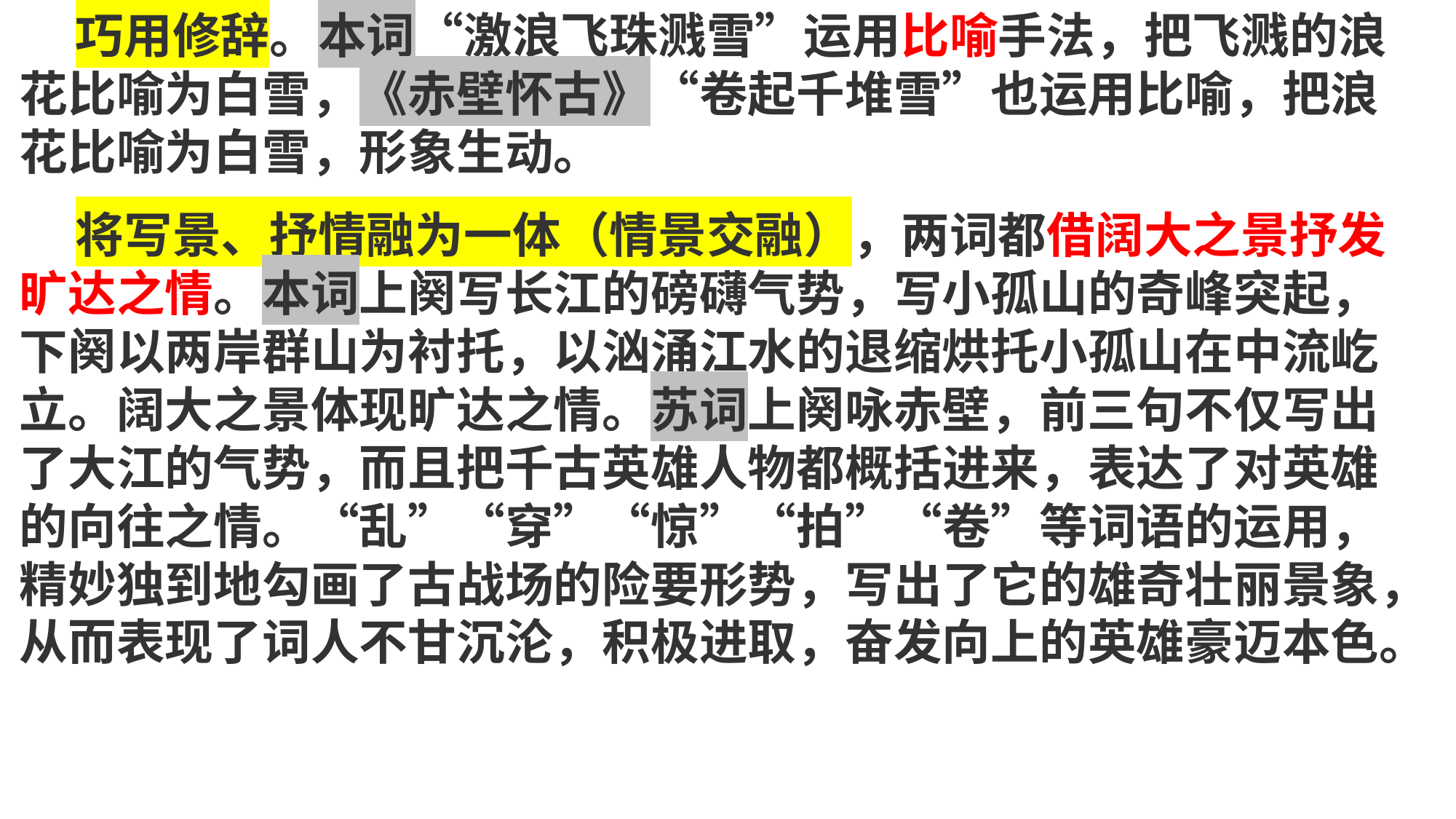

巧用修辞。本词“激浪飞珠溅雪”运用比喻手法，把飞溅的浪花比喻为白雪，《赤壁怀古》“卷起千堆雪”也运用比喻，把浪花比喻为白雪，形象生动。
    将写景、抒情融为一体（情景交融），两词都借阔大之景抒发旷达之情。本词上阕写长江的磅礴气势，写小孤山的奇峰突起，下阕以两岸群山为衬托，以汹涌江水的退缩烘托小孤山在中流屹立。阔大之景体现旷达之情。苏词上阕咏赤壁，前三句不仅写出了大江的气势，而且把千古英雄人物都概括进来，表达了对英雄的向往之情。“乱”“穿”“惊”“拍”“卷”等词语的运用，精妙独到地勾画了古战场的险要形势，写出了它的雄奇壮丽景象，从而表现了词人不甘沉沦，积极进取，奋发向上的英雄豪迈本色。